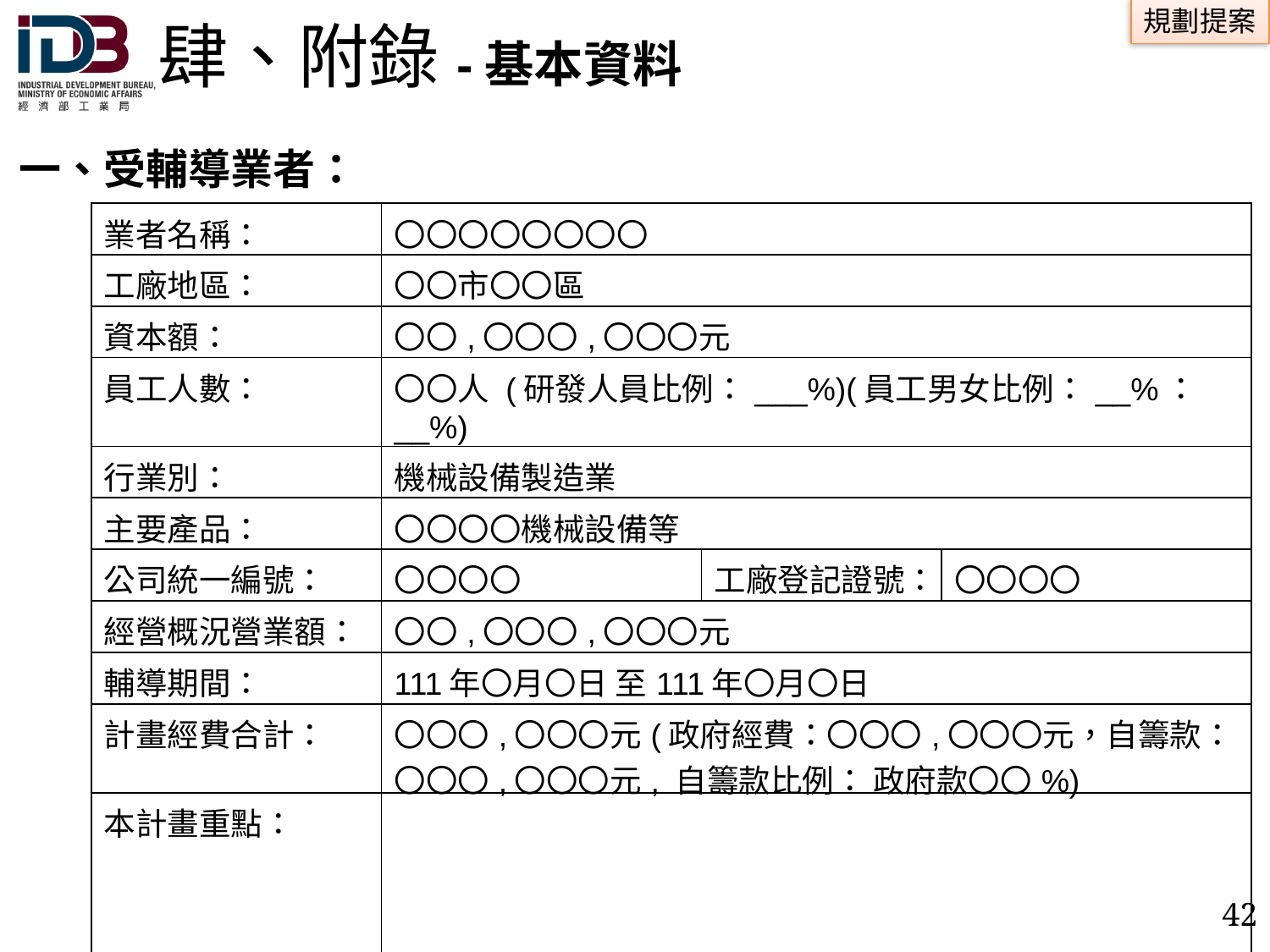

# 肆、附錄-基本資料
一、受輔導業者：

| 業者名稱： | 〇〇〇〇〇〇〇〇 |  |  |
| --- | --- | --- | --- |
| 工廠地區： | 〇〇市〇〇區 |  |  |
| 資本額： | 〇〇,〇〇〇,〇〇〇元 |  |  |
| 員工人數： | 〇〇人 (研發人員比例：\_\_\_%)(員工男女比例：\_\_%：\_\_%) |  |  |
| 行業別： | 機械設備製造業 |  |  |
| 主要產品： | 〇〇〇〇機械設備等 |  |  |
| 公司統一編號： | 〇〇〇〇 | 工廠登記證號： | 〇〇〇〇 |
| 經營概況營業額： | 〇〇,〇〇〇,〇〇〇元 |  |  |
| 輔導期間： | 111年〇月〇日 至111年〇月〇日 |  |  |
| 計畫經費合計： | 〇〇〇,〇〇〇元(政府經費：〇〇〇,〇〇〇元，自籌款：〇〇〇,〇〇〇元, 自籌款比例： 政府款〇〇%) |  |  |
| 本計畫重點： |  |  |  |
42